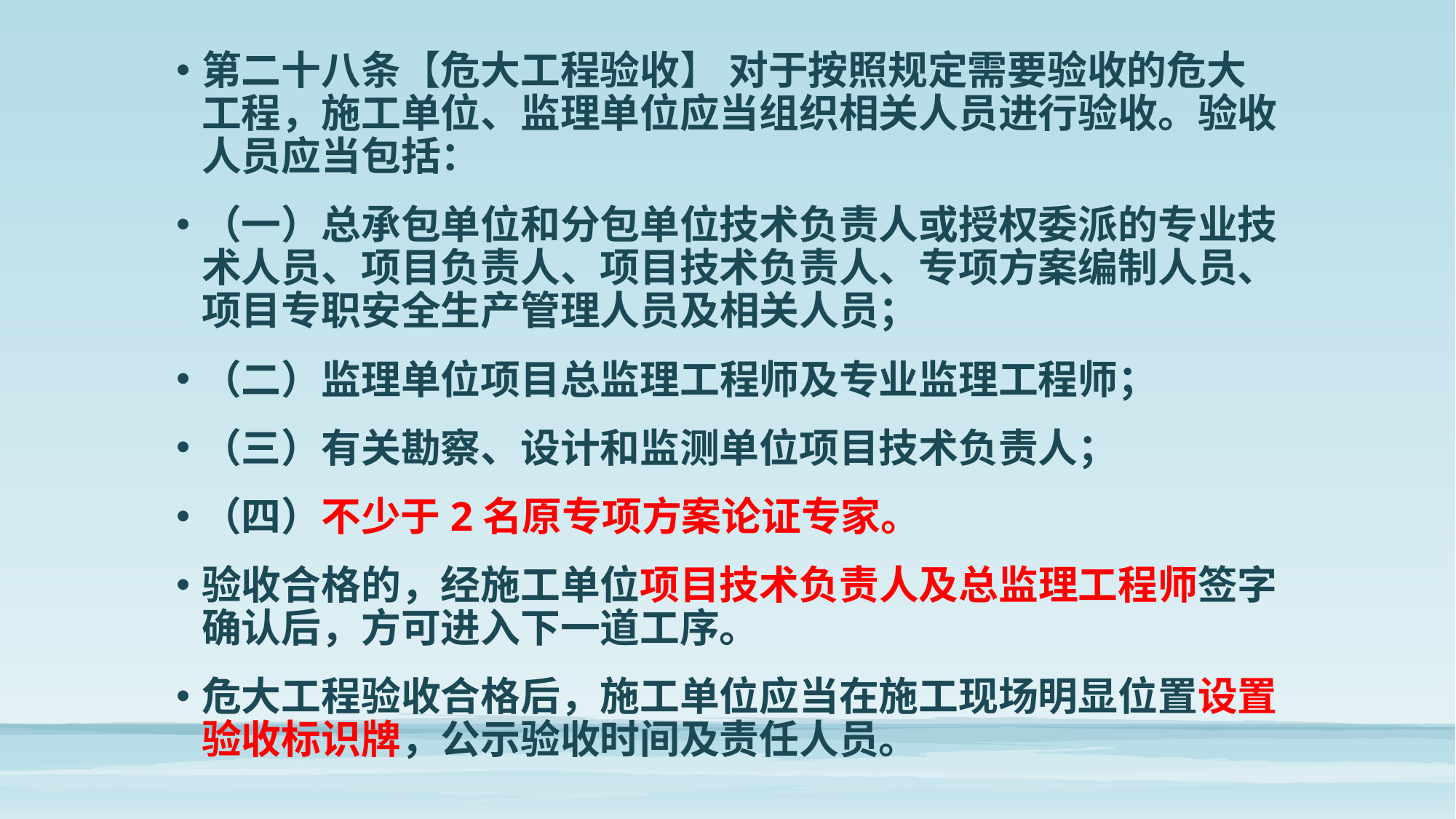

第二十八条【危大工程验收】 对于按照规定需要验收的危大工程，施工单位、监理单位应当组织相关人员进行验收。验收人员应当包括：
（一）总承包单位和分包单位技术负责人或授权委派的专业技术人员、项目负责人、项目技术负责人、专项方案编制人员、项目专职安全生产管理人员及相关人员；
（二）监理单位项目总监理工程师及专业监理工程师；
（三）有关勘察、设计和监测单位项目技术负责人；
（四）不少于2名原专项方案论证专家。
验收合格的，经施工单位项目技术负责人及总监理工程师签字确认后，方可进入下一道工序。
危大工程验收合格后，施工单位应当在施工现场明显位置设置验收标识牌，公示验收时间及责任人员。